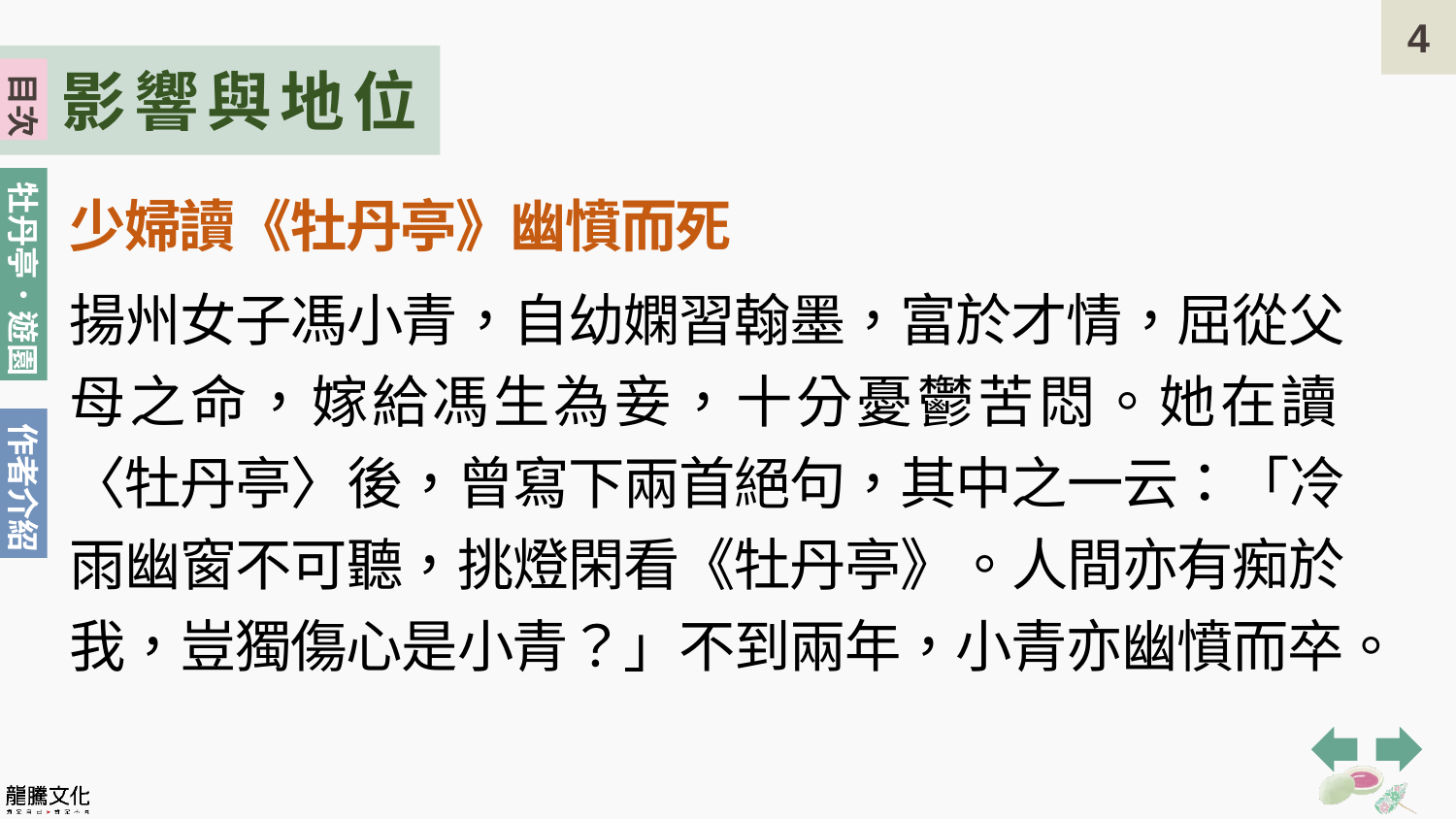

影響與地位
目次
少婦讀《牡丹亭》幽憤而死
揚州女子馮小青，自幼嫻習翰墨，富於才情，屈從父母之命，嫁給馮生為妾，十分憂鬱苦悶。她在讀
〈牡丹亭〉後，曾寫下兩首絕句，其中之一云：「冷雨幽窗不可聽，挑燈閑看《牡丹亭》。人間亦有痴於我，豈獨傷心是小青？」不到兩年，小青亦幽憤而卒。